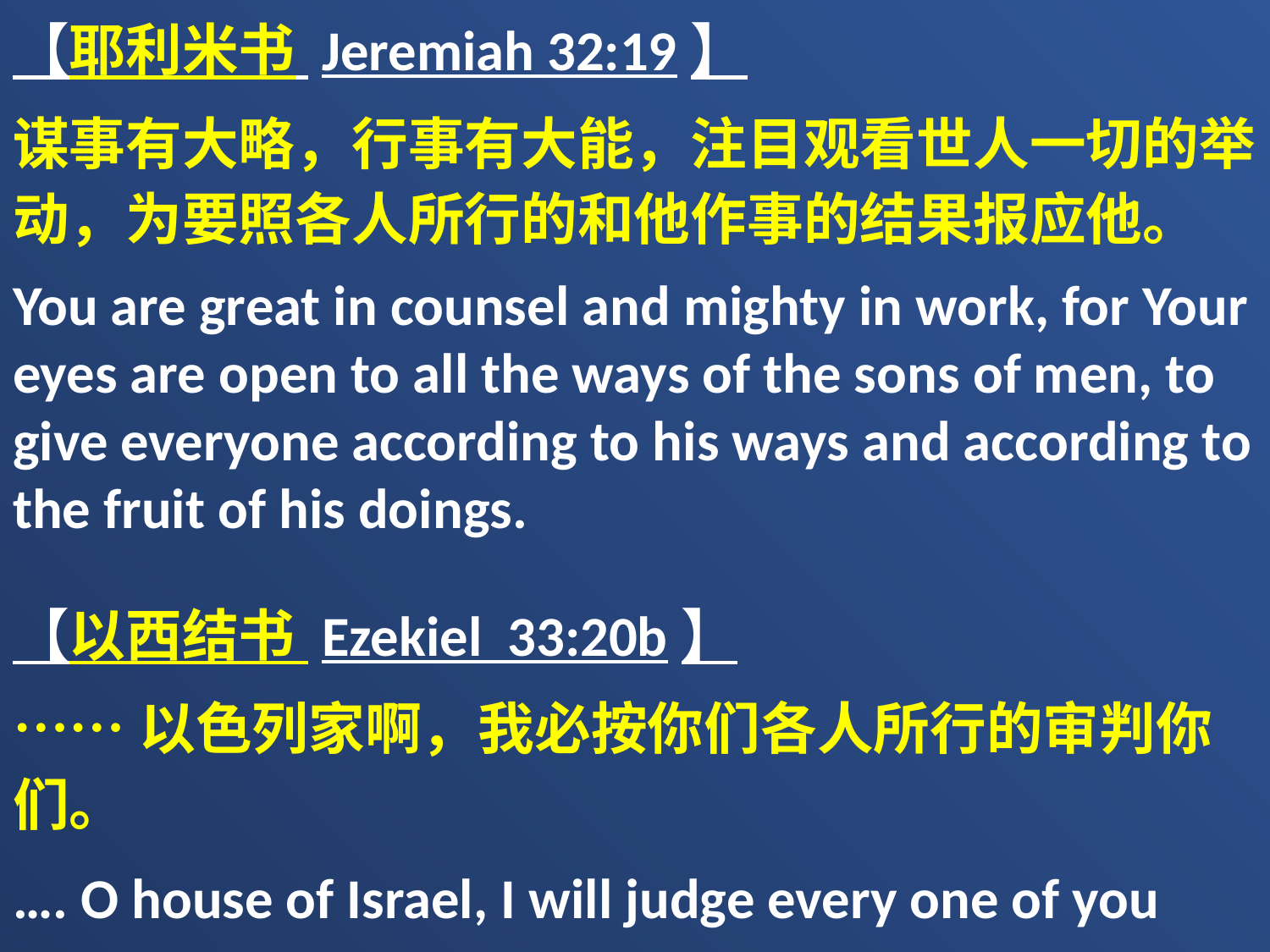

【耶利米书 Jeremiah 32:19】
谋事有大略，行事有大能，注目观看世人一切的举动，为要照各人所行的和他作事的结果报应他。
You are great in counsel and mighty in work, for Your eyes are open to all the ways of the sons of men, to give everyone according to his ways and according to the fruit of his doings.

【以西结书 Ezekiel  33:20b】
……以色列家啊，我必按你们各人所行的审判你们。
…. O house of Israel, I will judge every one of you according to his own ways.”